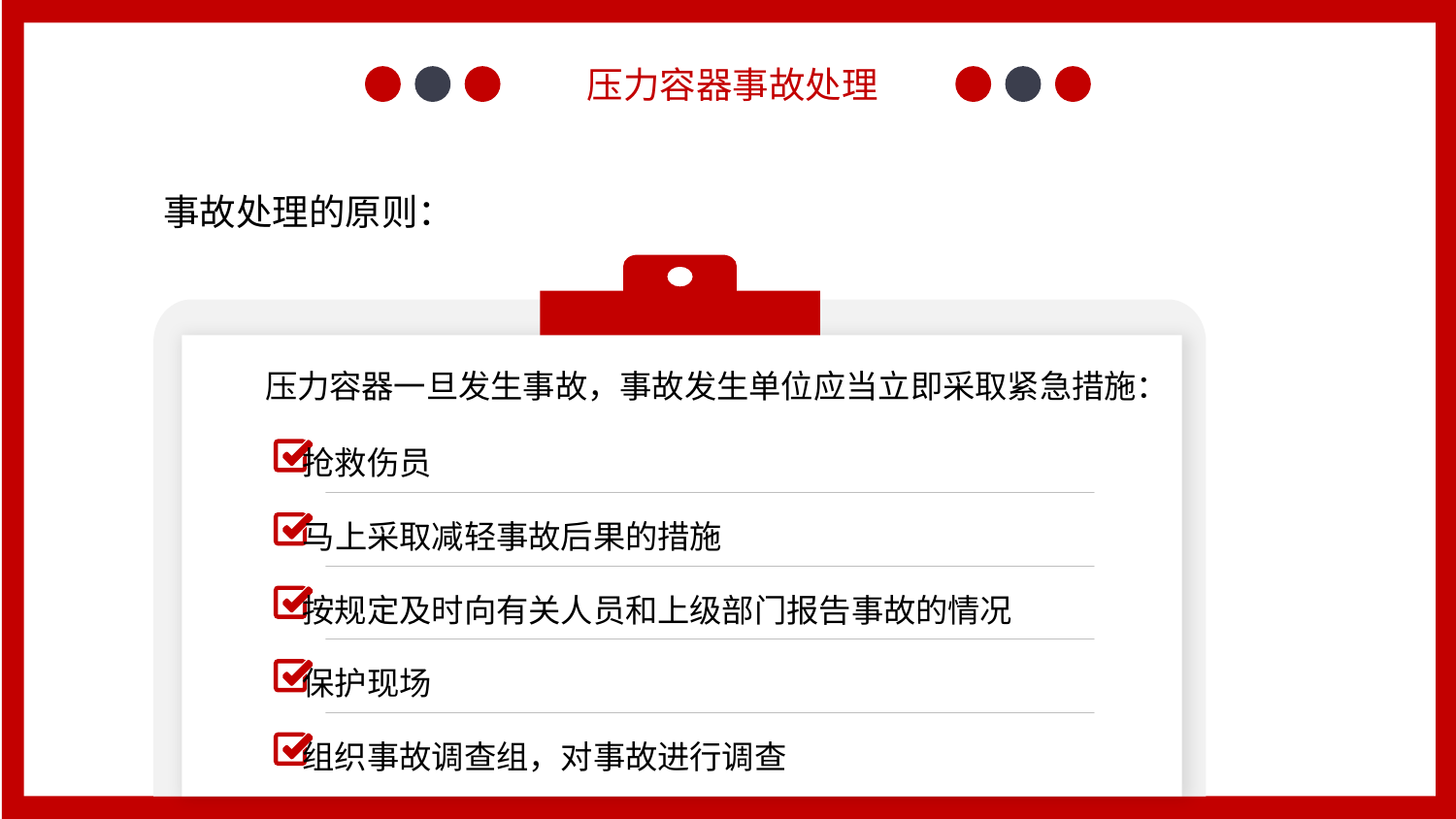

压力容器事故处理

事故处理的原则：

 压力容器一旦发生事故，事故发生单位应当立即采取紧急措施：
                 抢救伤员
                 马上采取减轻事故后果的措施
                 按规定及时向有关人员和上级部门报告事故的情况
                 保护现场
                 组织事故调查组，对事故进行调查